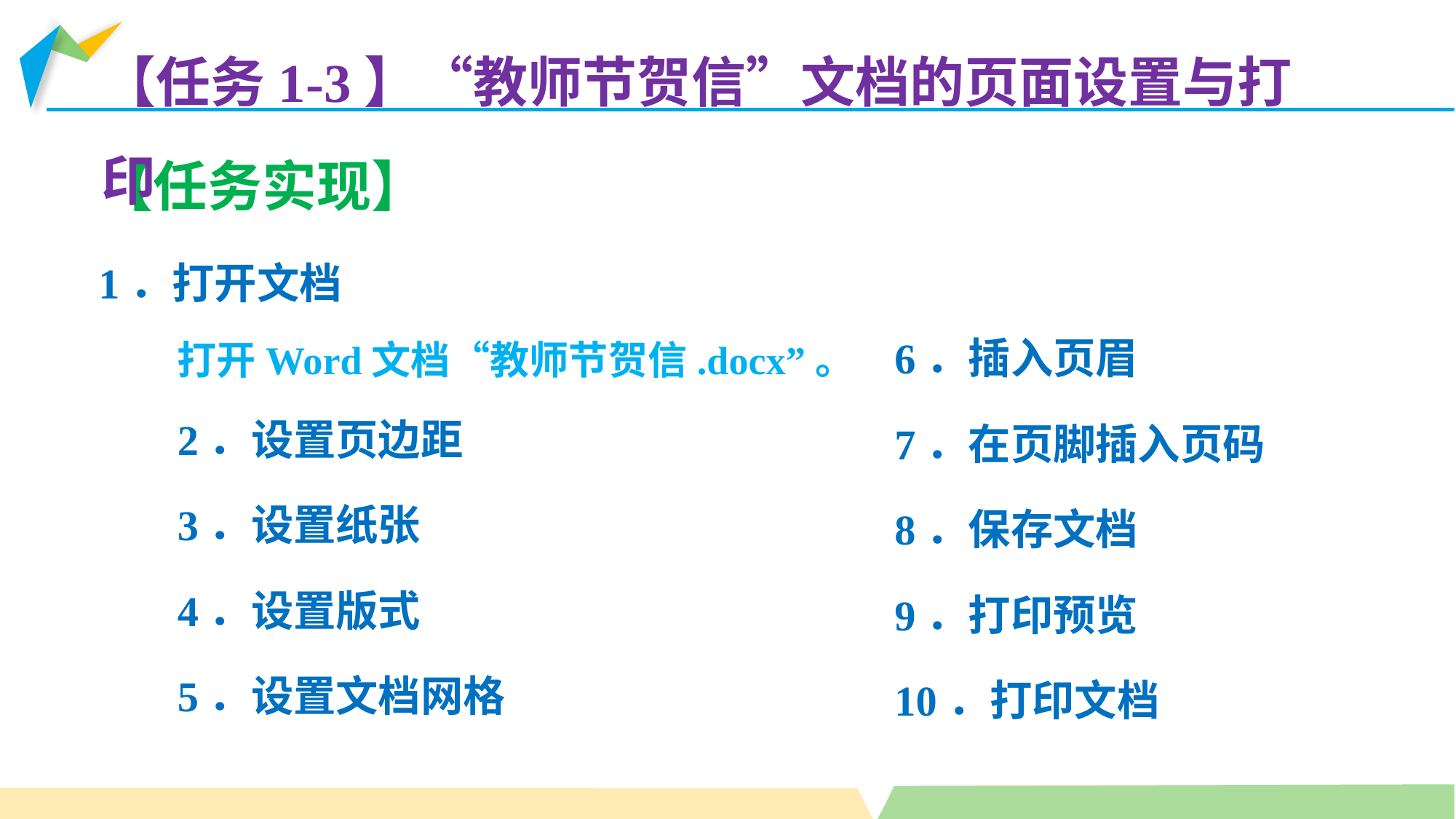

【任务1-3】“教师节贺信”文档的页面设置与打印
【任务实现】
1．打开文档
打开Word文档“教师节贺信.docx”。
2．设置页边距
3．设置纸张
4．设置版式
5．设置文档网格
6．插入页眉
7．在页脚插入页码
8．保存文档
9．打印预览
10．打印文档